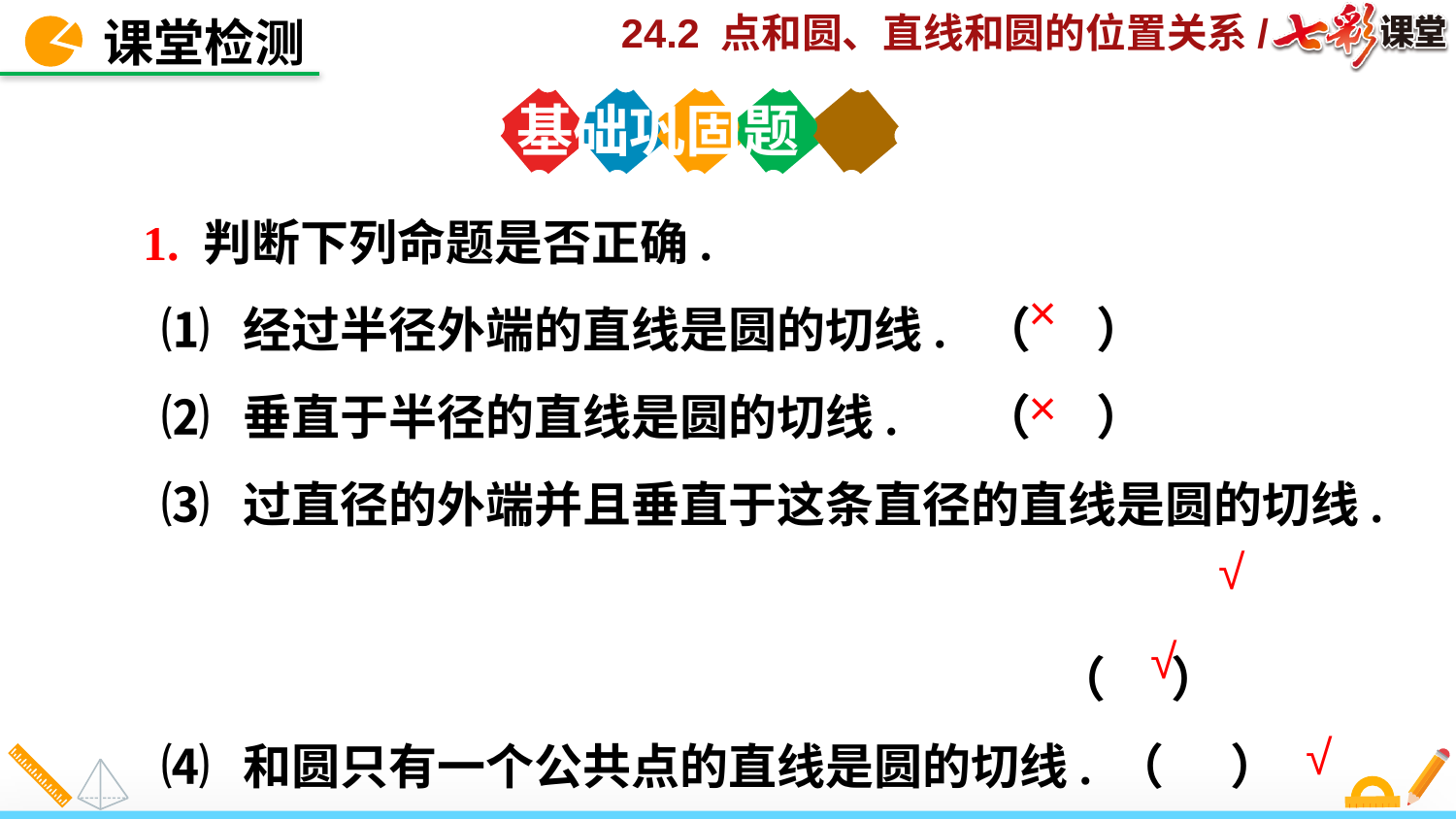

课堂检测

基础巩固题

   1. 判断下列命题是否正确.
     ⑴  经过半径外端的直线是圆的切线.  （      ）
     ⑵  垂直于半径的直线是圆的切线.      （      ）
     ⑶  过直径的外端并且垂直于这条直径的直线是圆的切线.
                                                                                      （      ）
     ⑷  和圆只有一个公共点的直线是圆的切线. （      ）
     ⑸  过直径一端点且垂直于直径的直线是圆的切线. （      ）
×
×
√
√
√